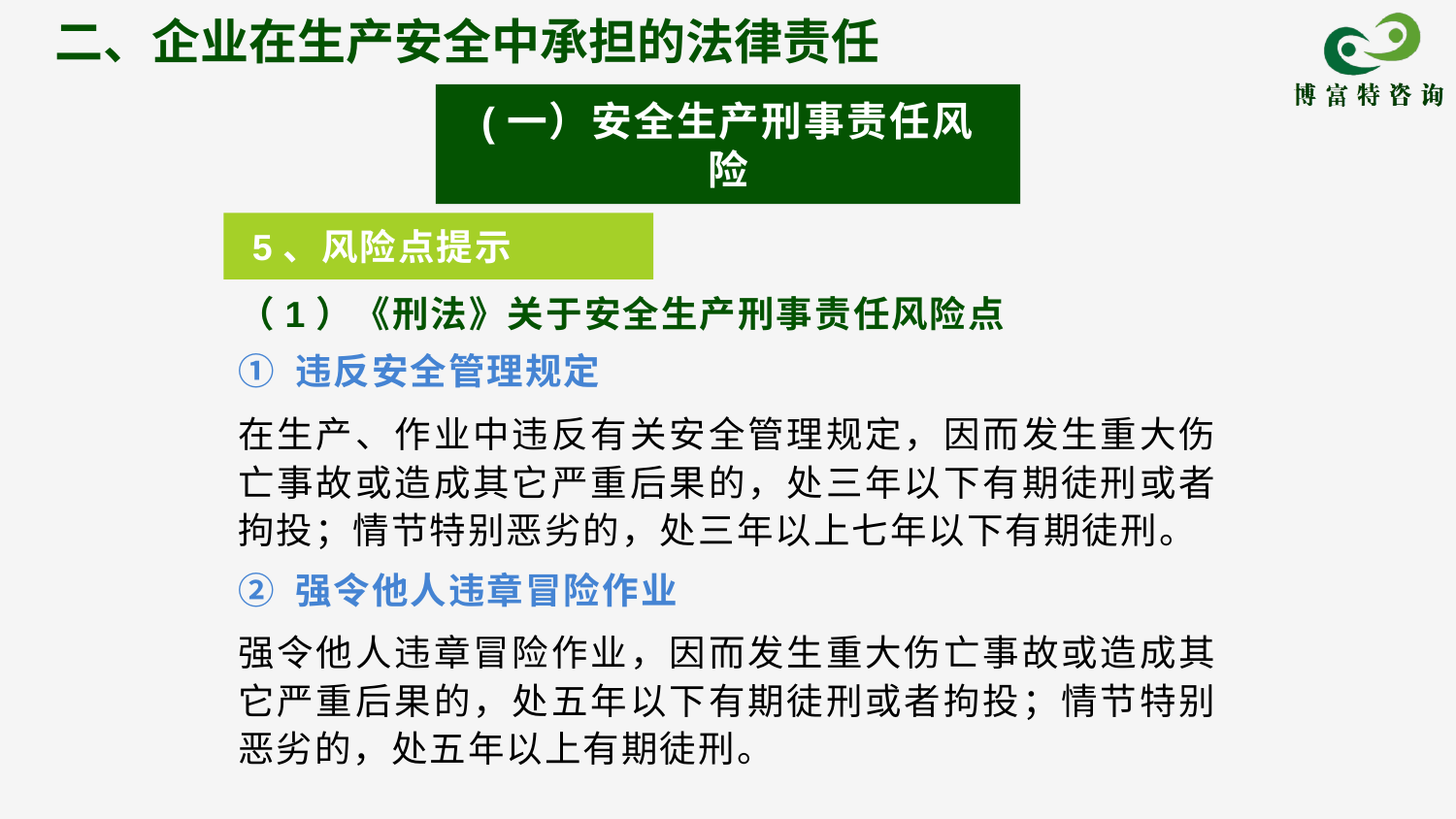

二、企业在生产安全中承担的法律责任
(一）安全生产刑事责任风险
5、风险点提示
（1）《刑法》关于安全生产刑事责任风险点
① 违反安全管理规定
在生产、作业中违反有关安全管理规定，因而发生重大伤亡事故或造成其它严重后果的，处三年以下有期徒刑或者拘投；情节特别恶劣的，处三年以上七年以下有期徒刑。
② 强令他人违章冒险作业
强令他人违章冒险作业，因而发生重大伤亡事故或造成其它严重后果的，处五年以下有期徒刑或者拘投；情节特别恶劣的，处五年以上有期徒刑。